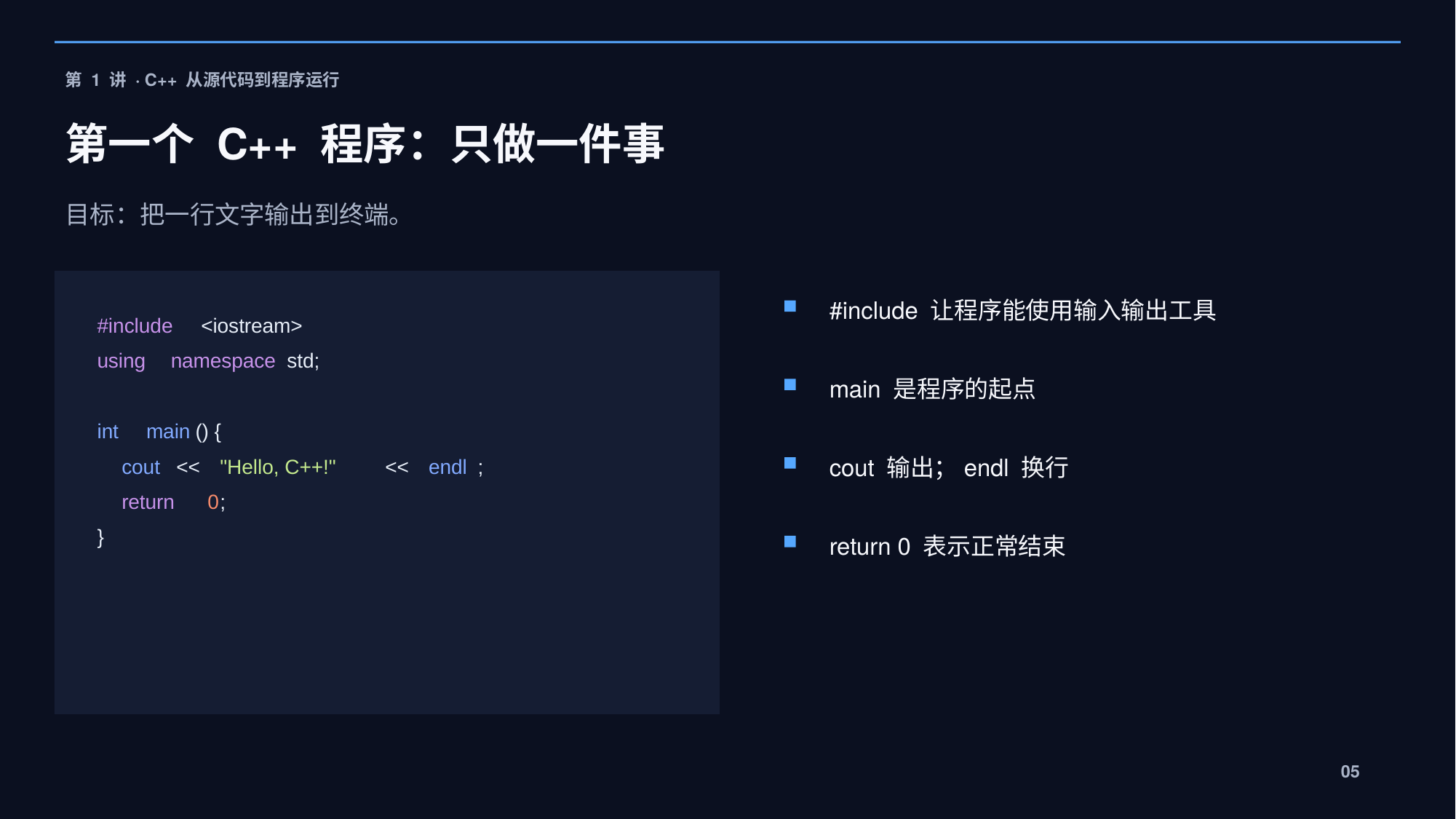

第 1 讲 · C++ 从源代码到程序运行
第一个 C++ 程序：只做一件事
目标：把一行文字输出到终端。

#include 让程序能使用输入输出工具

#include
 <iostream>
using

namespace
 std;
main 是程序的起点

int

main
() {
cout 输出；endl 换行

cout
 <<
"Hello, C++!"
 <<
endl
;

return

0
;
}
return 0 表示正常结束

05